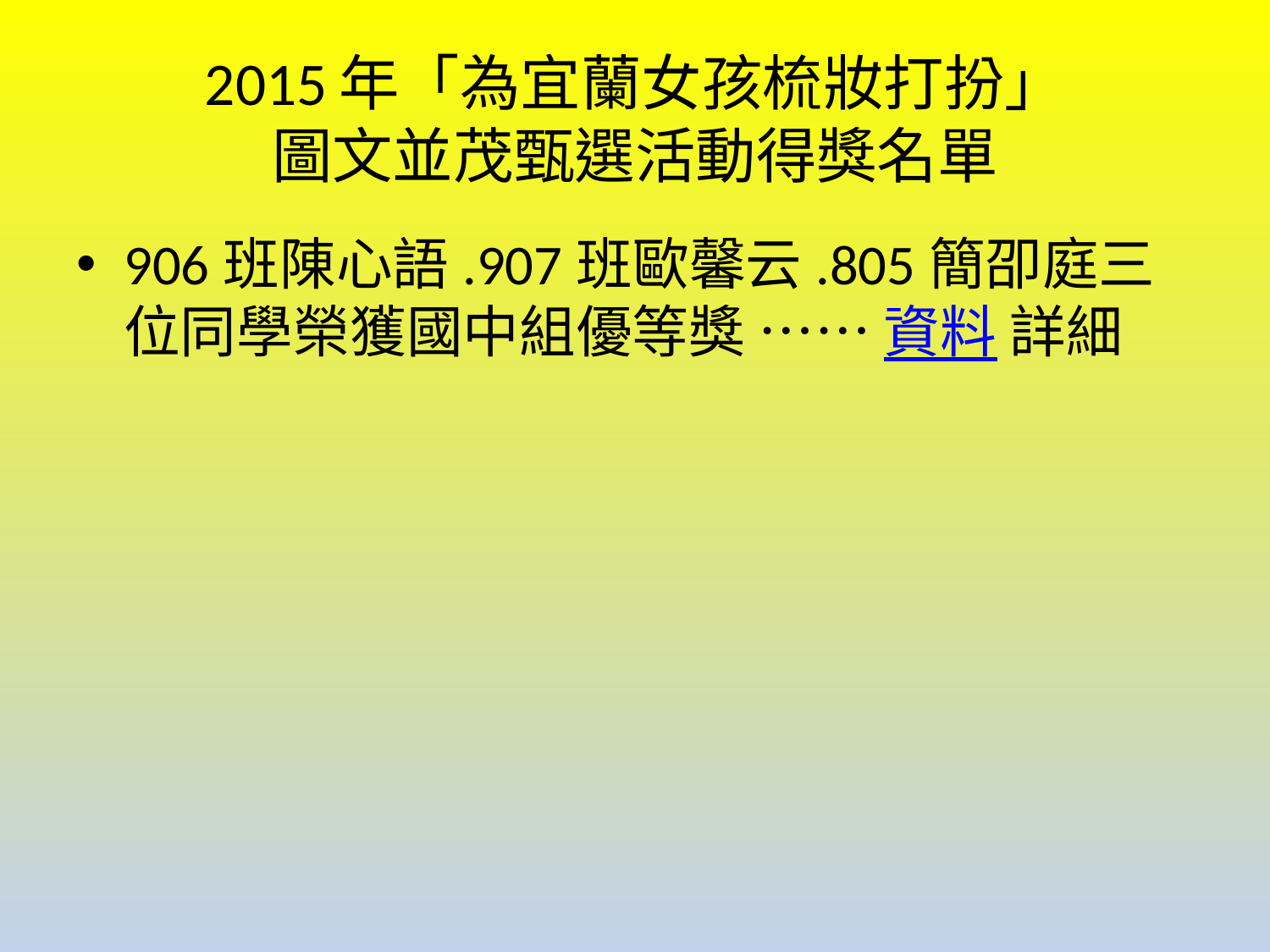

# 2015年「為宜蘭女孩梳妝打扮」 圖文並茂甄選活動得獎名單
906班陳心語.907班歐馨云.805簡卲庭三位同學榮獲國中組優等獎 …… 資料 詳細